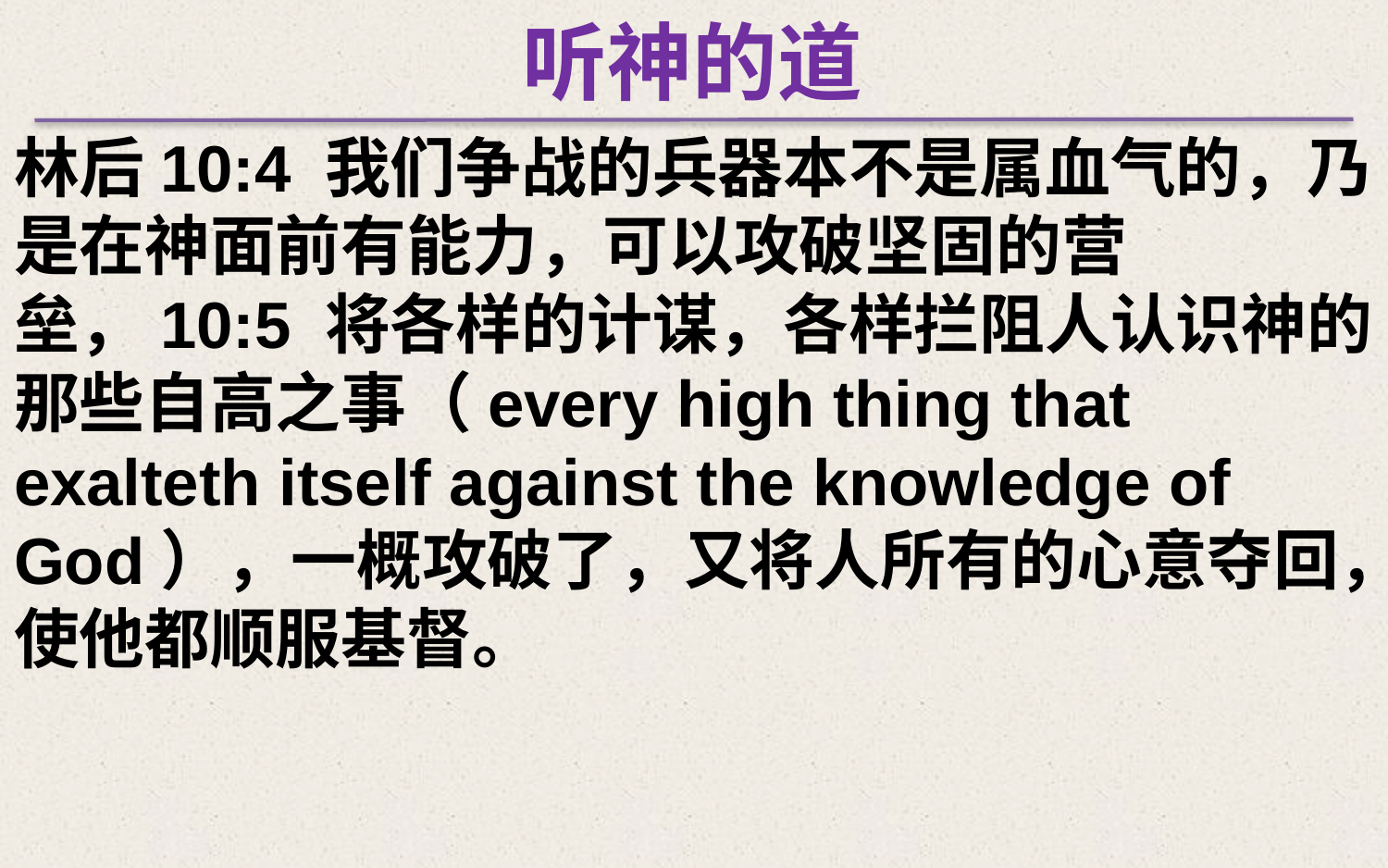

听神的道
林后10:4 我们争战的兵器本不是属血气的，乃是在神面前有能力，可以攻破坚固的营垒，10:5 将各样的计谋，各样拦阻人认识神的那些自高之事（every high thing that exalteth itself against the knowledge of God），一概攻破了，又将人所有的心意夺回，使他都顺服基督。